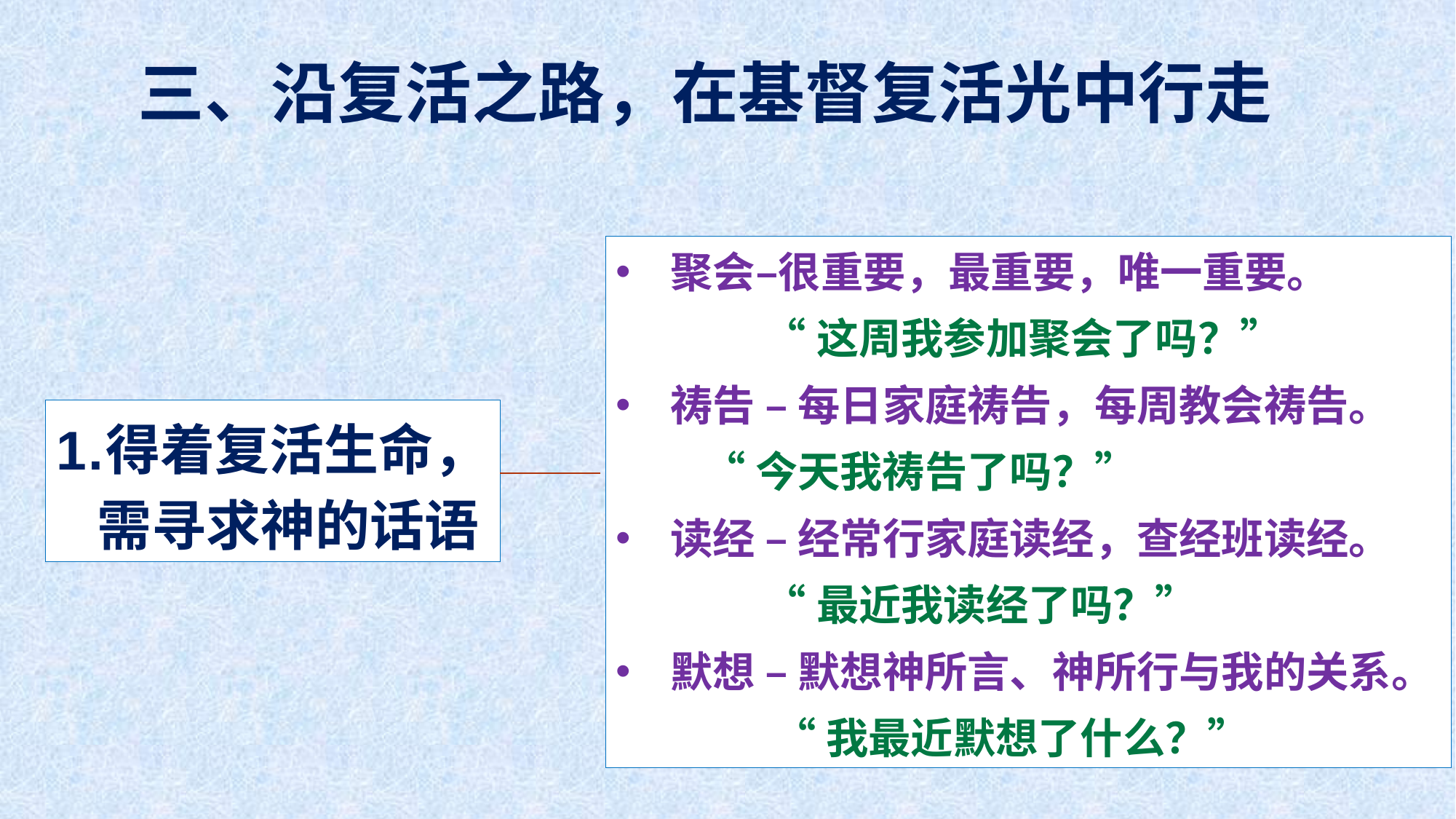

三、沿复活之路，在基督复活光中行走

聚会–很重要，最重要，唯一重要。
	    “这周我参加聚会了吗？”
祷告 – 每日家庭祷告，每周教会祷告。
         “今天我祷告了吗？”
读经 – 经常行家庭读经，查经班读经。
	    “最近我读经了吗？”
默想 – 默想神所言、神所行与我的关系。
	     “我最近默想了什么？”
得着复活生命，需寻求神的话语